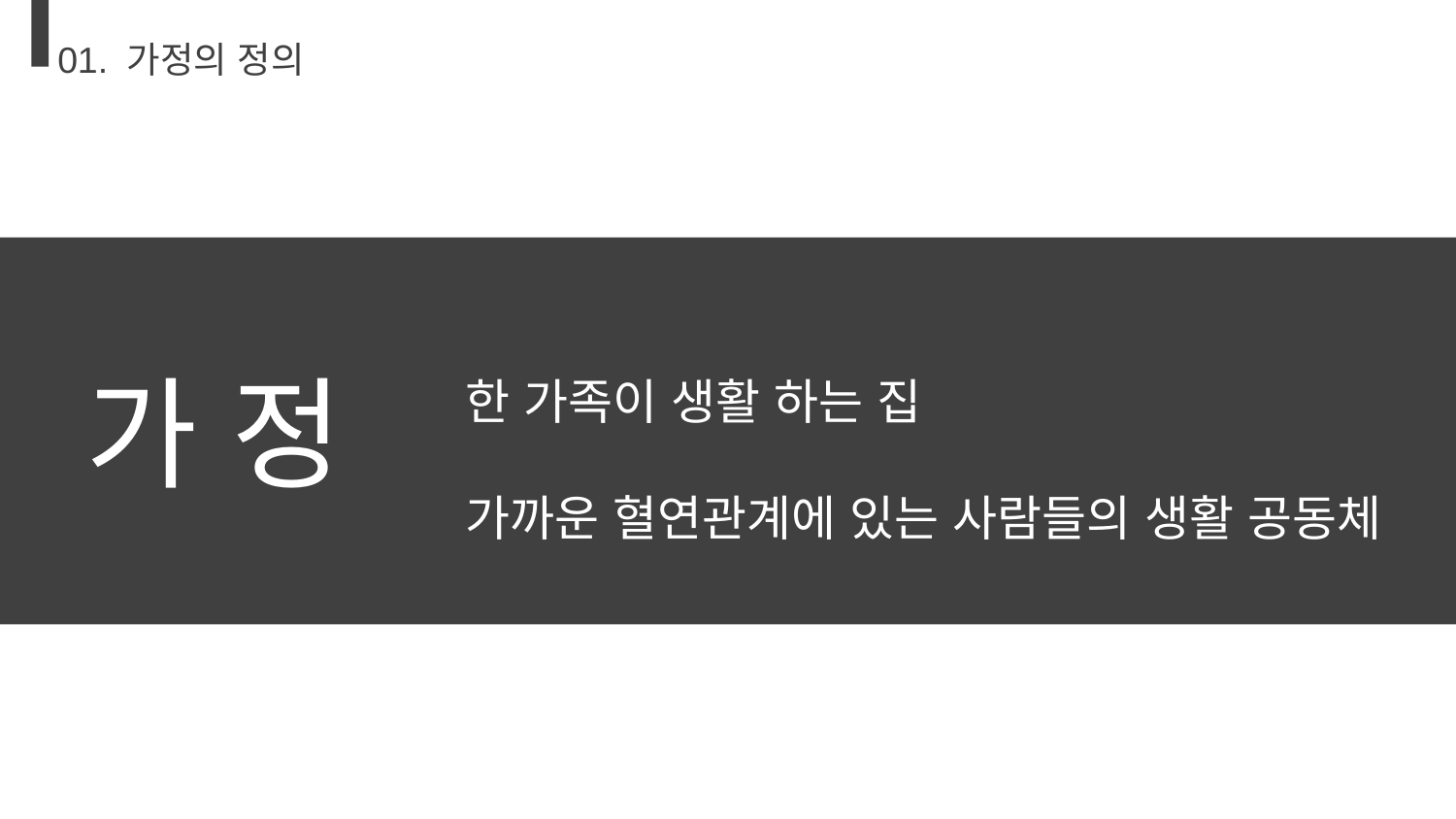

01. 가정의 정의

한 가족이 생활 하는 집
가까운 혈연관계에 있는 사람들의 생활 공동체
가 정